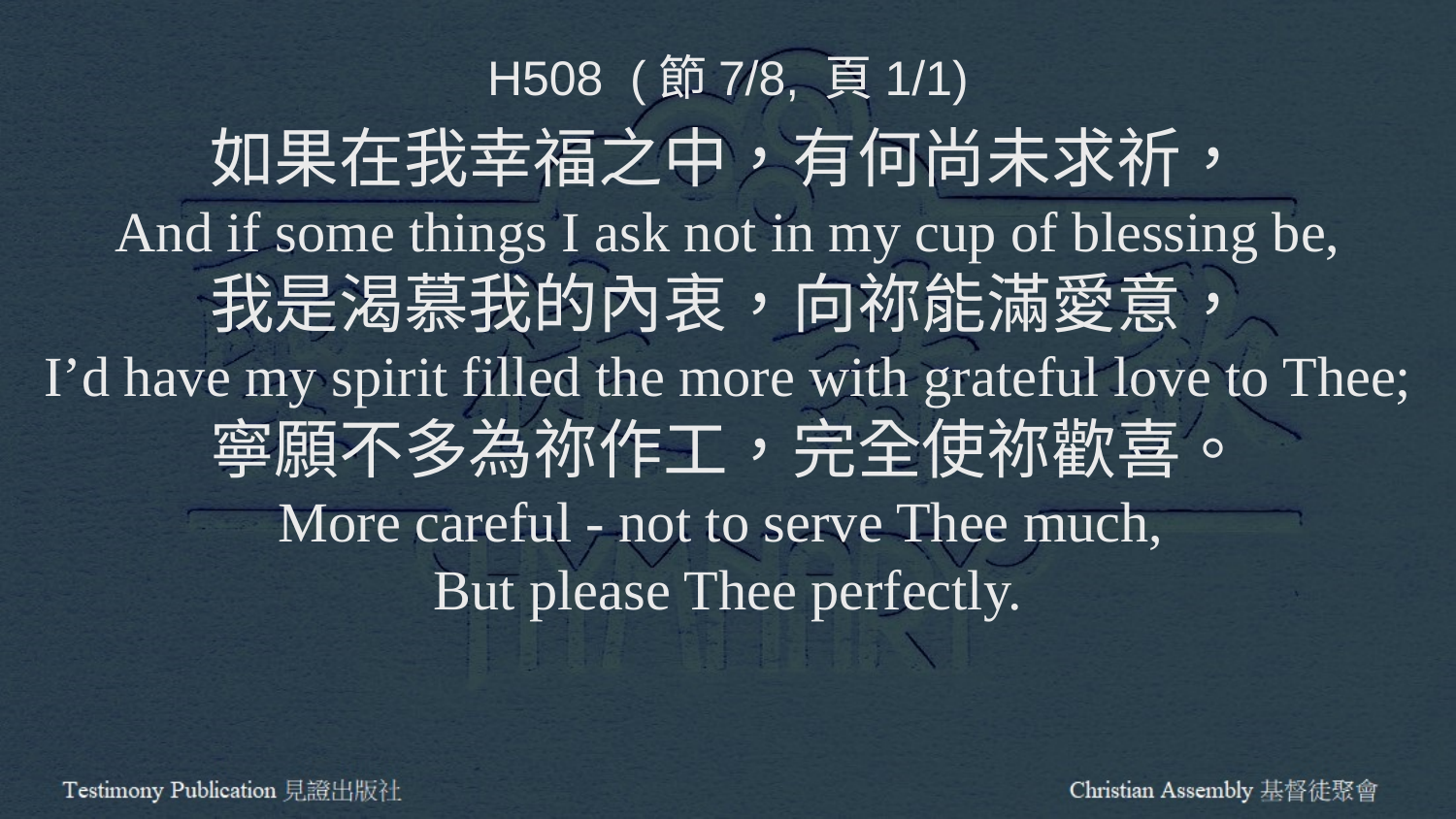

H508  (節7/8, 頁1/1)
如果在我幸福之中，有何尚未求祈，
And if some things I ask not in my cup of blessing be,
我是渴慕我的內衷，向祢能滿愛意，
I’d have my spirit filled the more with grateful love to Thee;
寧願不多為祢作工，完全使祢歡喜。
More careful - not to serve Thee much,
But please Thee perfectly.